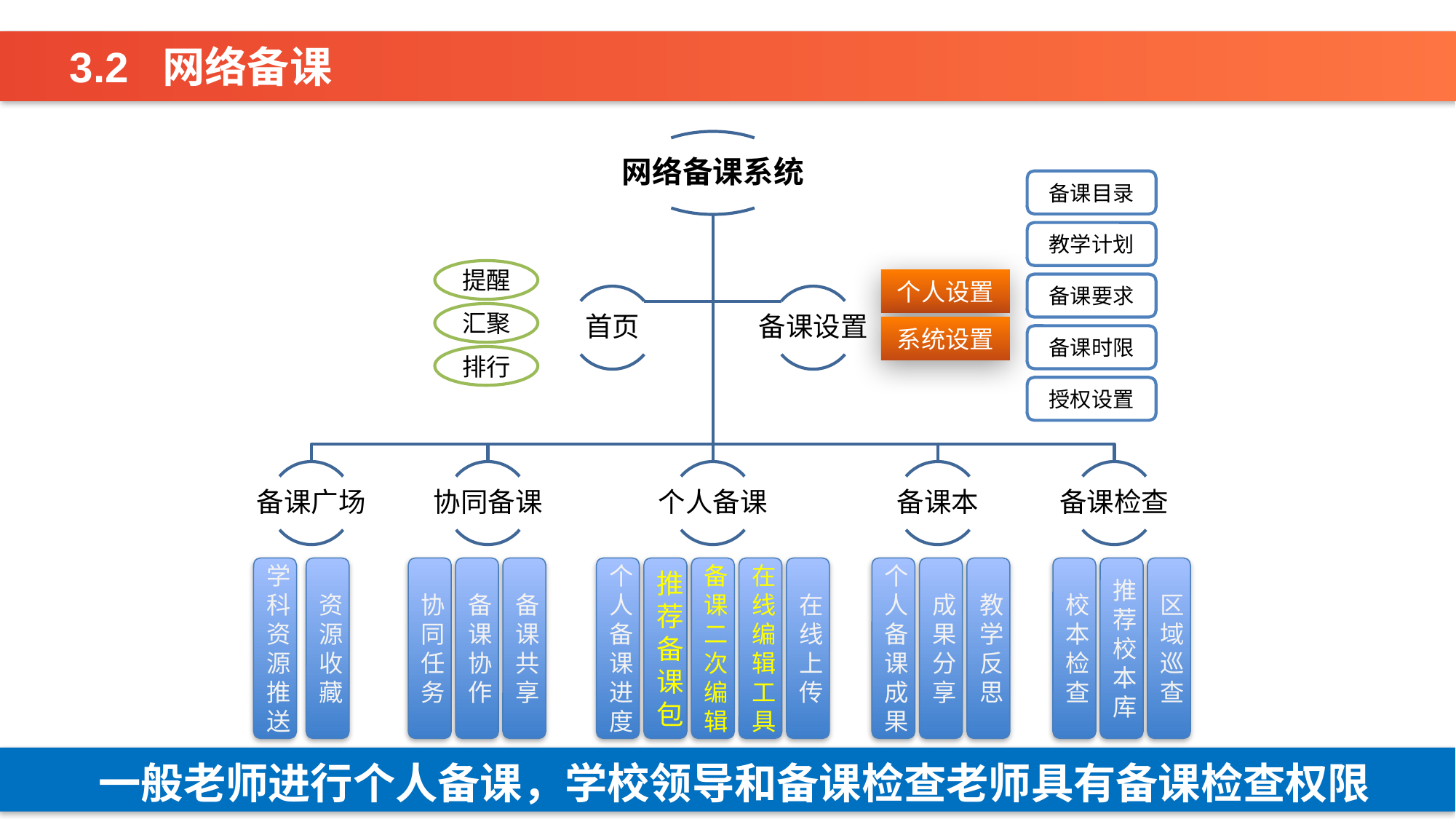

3.2  网络备课
网络备课系统
备课广场
协同备课
个人备课
备课本
备课检查
首页
备课设置
备课目录
教学计划
提醒
个人设置
备课要求
汇聚
系统设置
备课时限
排行
授权设置
学科资源推送
资源收藏
协同任务
备课
协作
备课共享
个人备课进度
推荐备课包
备课二次编辑
在线编辑工具
在线上传
个人备课成果
成果分享
教学反思
校本检查
推荐校本库
区域巡查

一般老师进行个人备课，学校领导和备课检查老师具有备课检查权限